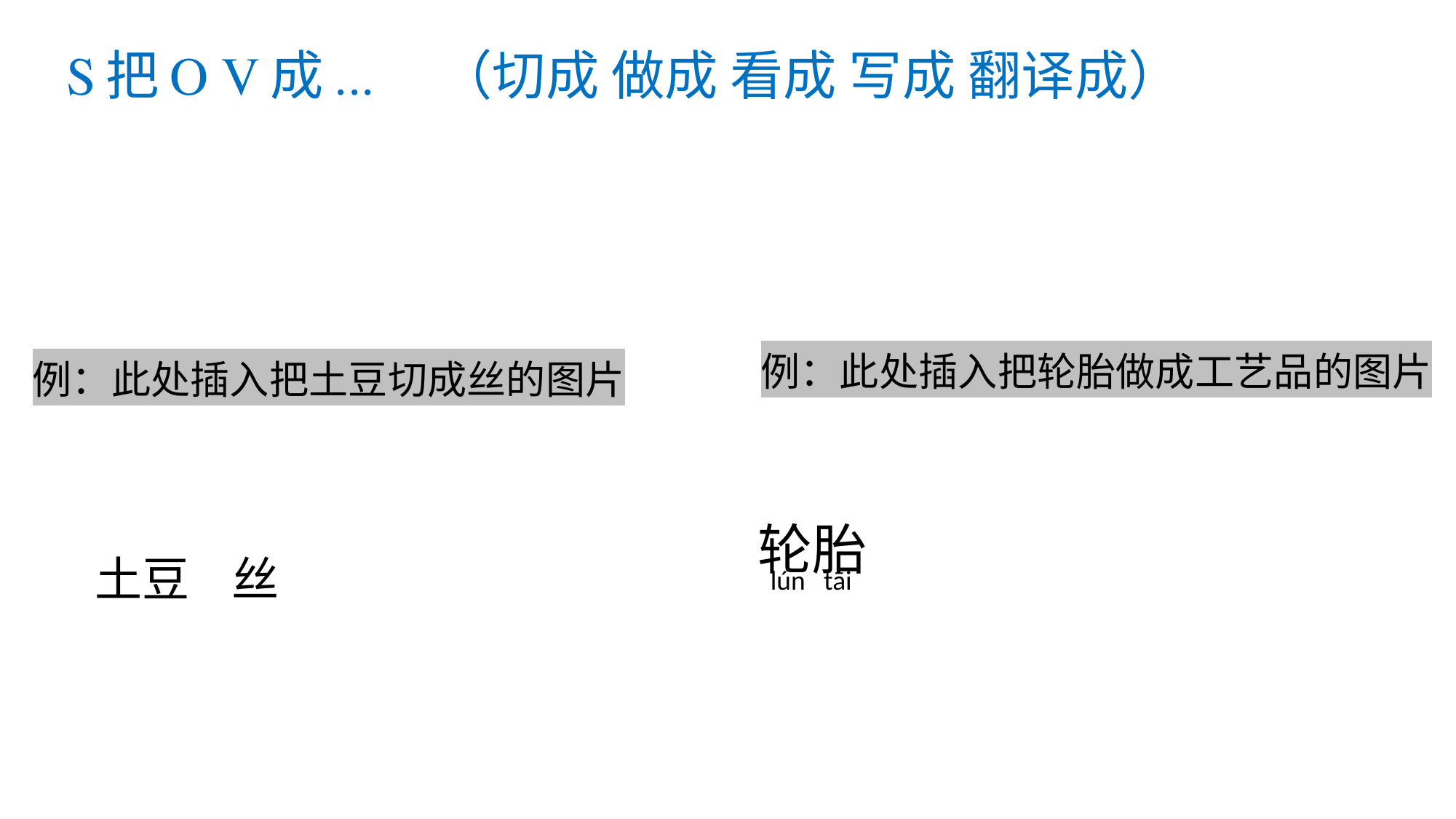

# S把O V成...    （切成 做成 看成 写成 翻译成）
例：此处插入把轮胎做成工艺品的图片
例：此处插入把土豆切成丝的图片
轮胎
土豆    丝
lún   tāi